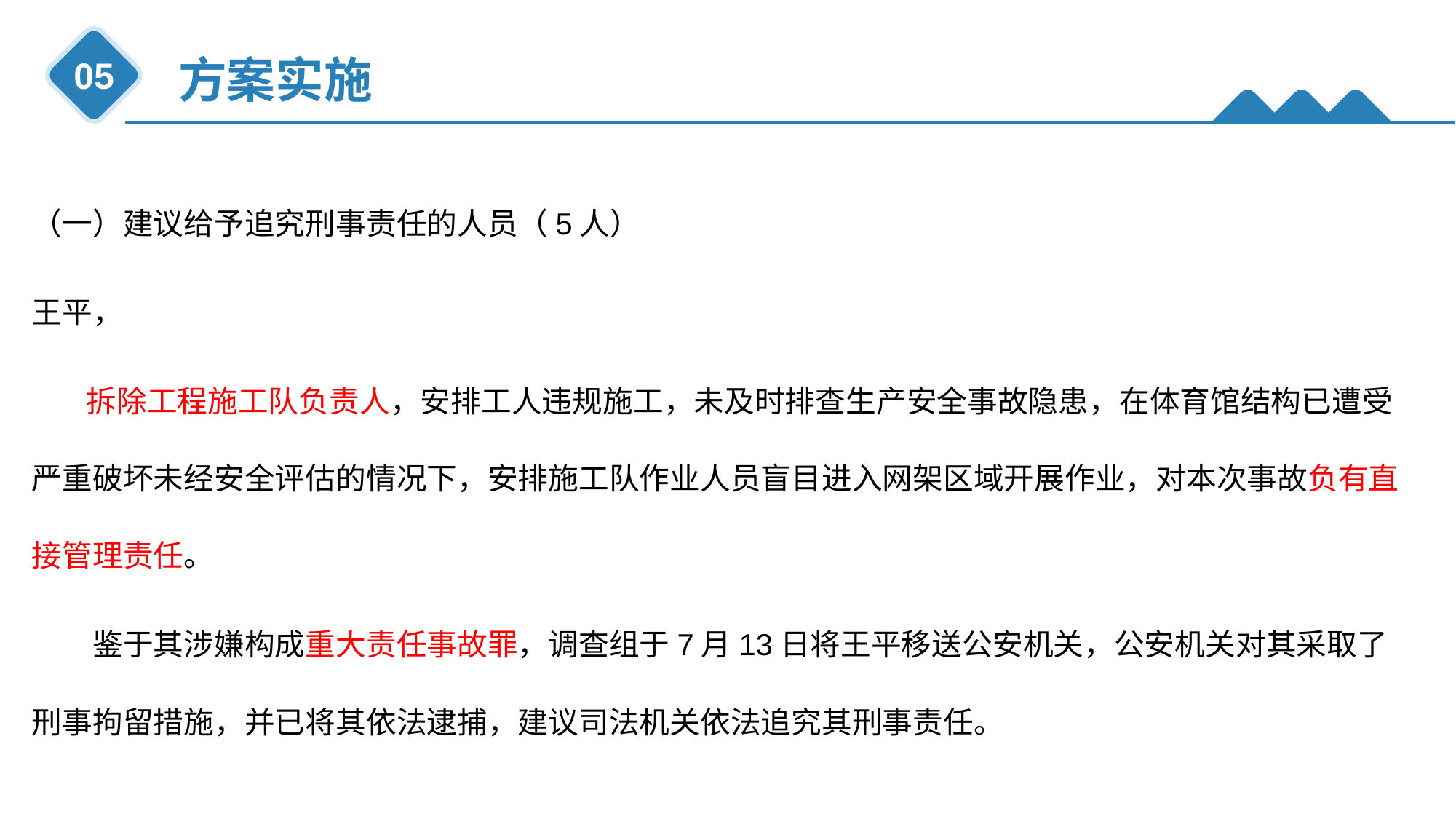

方案实施
05

（一）建议给予追究刑事责任的人员（5人）
王平，
       拆除工程施工队负责人，安排工人违规施工，未及时排查生产安全事故隐患，在体育馆结构已遭受严重破坏未经安全评估的情况下，安排施工队作业人员盲目进入网架区域开展作业，对本次事故负有直接管理责任。
　　鉴于其涉嫌构成重大责任事故罪，调查组于7月13日将王平移送公安机关，公安机关对其采取了刑事拘留措施，并已将其依法逮捕，建议司法机关依法追究其刑事责任。